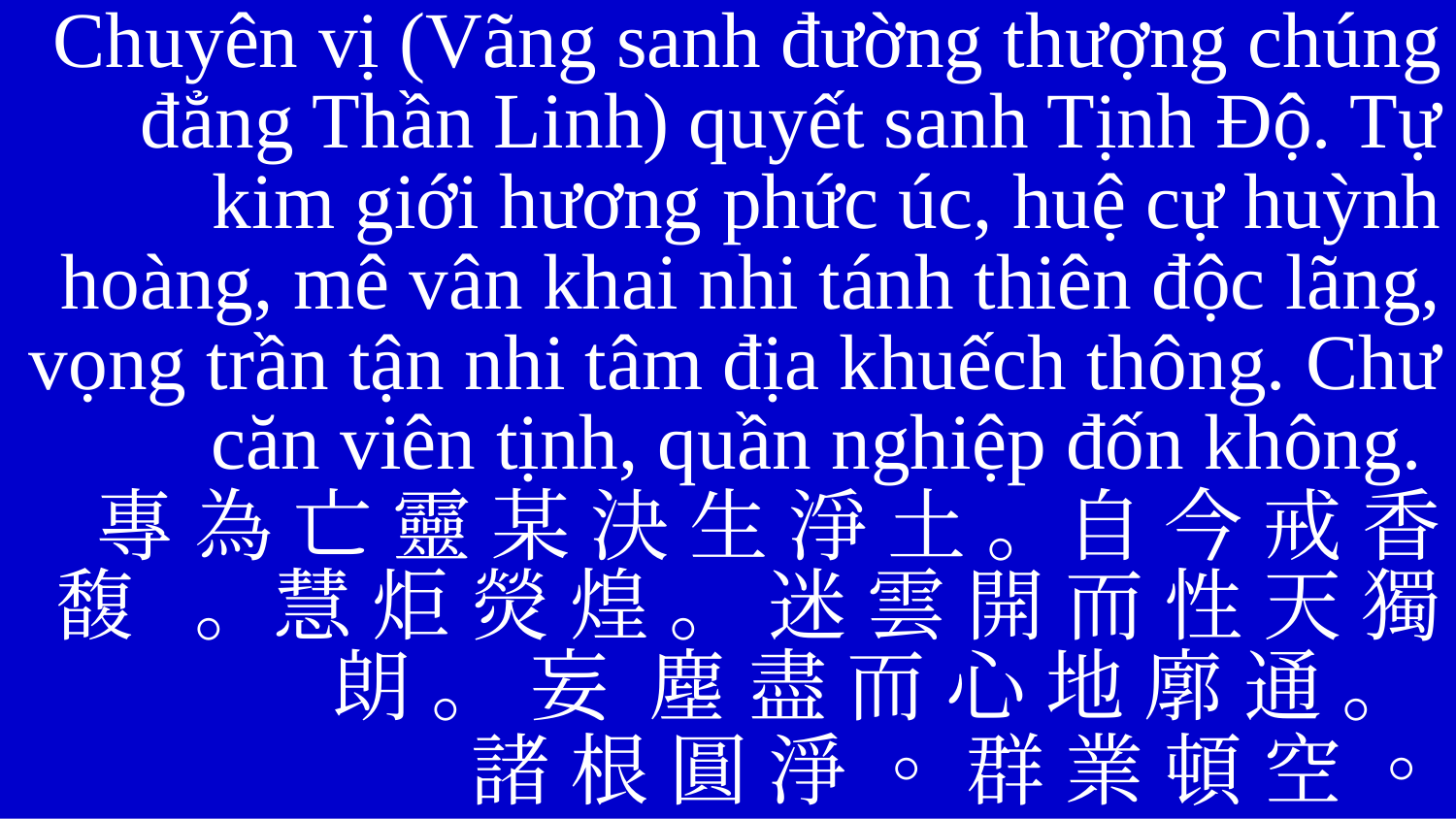

Chuyên vị (Vãng sanh đường thượng chúng đẳng Thần Linh) quyết sanh Tịnh Độ. Tự kim giới hương phức úc, huệ cự huỳnh hoàng, mê vân khai nhi tánh thiên độc lãng, vọng trần tận nhi tâm địa khuếch thông. Chư căn viên tịnh, quần nghiệp đốn không.
專 為 亡 靈 某 決 生 淨 土 。自 今 戒 香 馥   。慧 炬 熒 煌 。 迷 雲 開 而 性 天 獨 朗 。 妄  塵 盡 而 心 地 廓 通 。
諸 根 圓 淨 。 群 業 頓 空 。